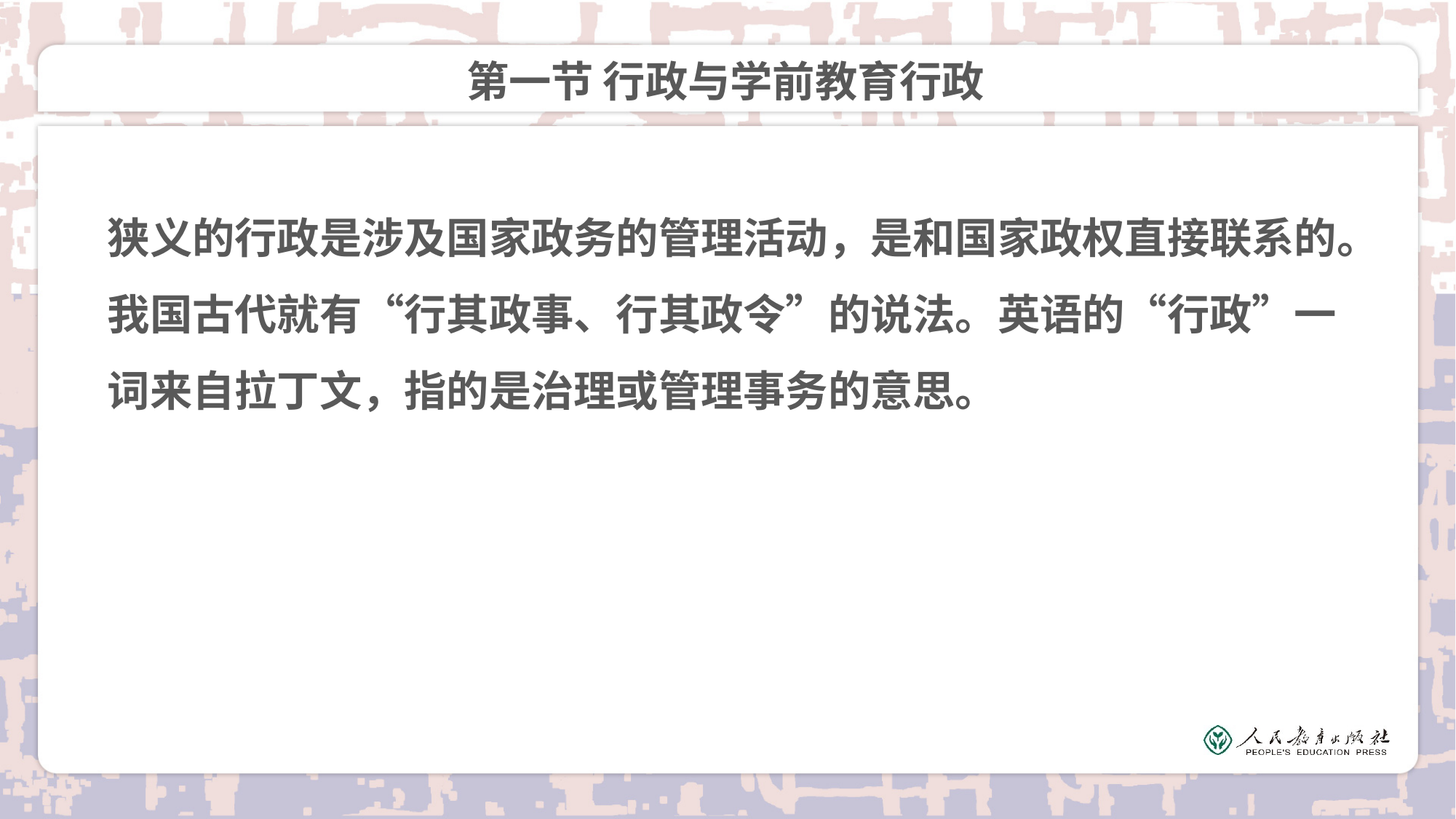

# 第一节 行政与学前教育行政
狭义的行政是涉及国家政务的管理活动，是和国家政权直接联系的。我国古代就有“行其政事、行其政令”的说法。英语的“行政”一词来自拉丁文，指的是治理或管理事务的意思。